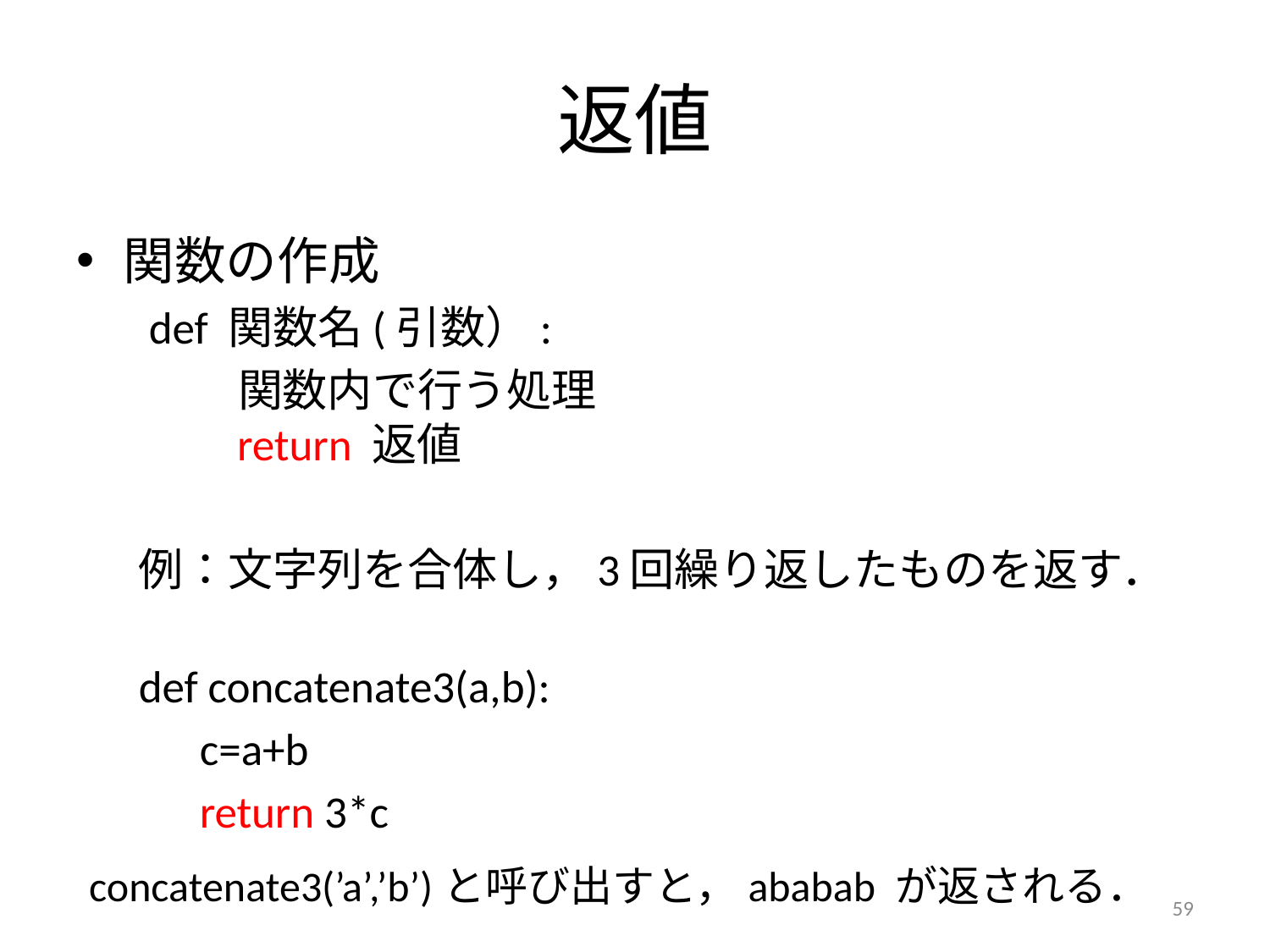

# 返値
関数の作成
 def 関数名(引数）:
         関数内で行う処理
     return 返値

例：文字列を合体し，3回繰り返したものを返す．
def concatenate3(a,b):
      c=a+b
      return 3*c
 concatenate3(’a’,’b’)と呼び出すと，ababab が返される．
59